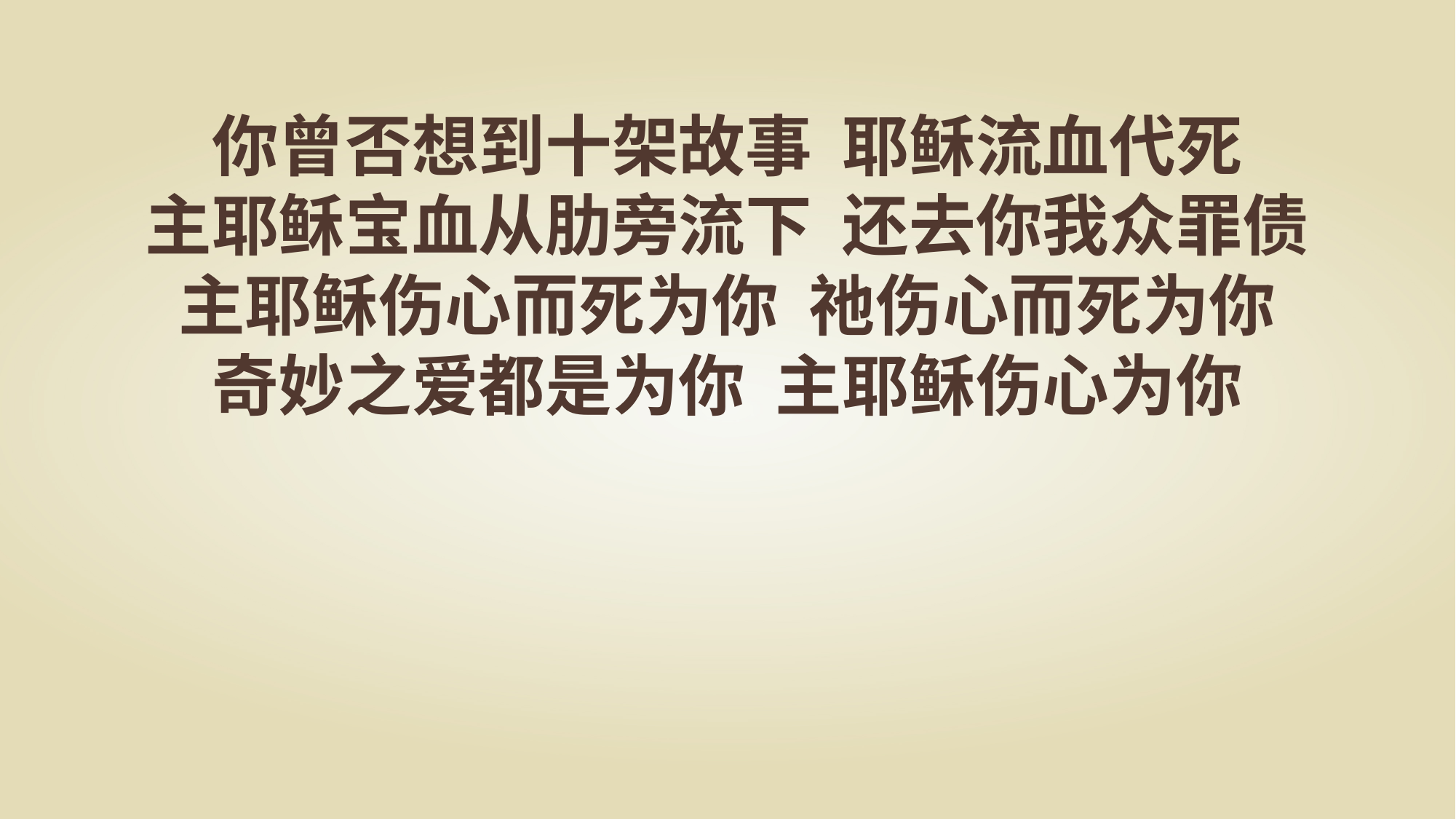

你曾否想到十架故事  耶稣流血代死
主耶稣宝血从肋旁流下  还去你我众罪债
主耶稣伤心而死为你  祂伤心而死为你
奇妙之爱都是为你  主耶稣伤心为你